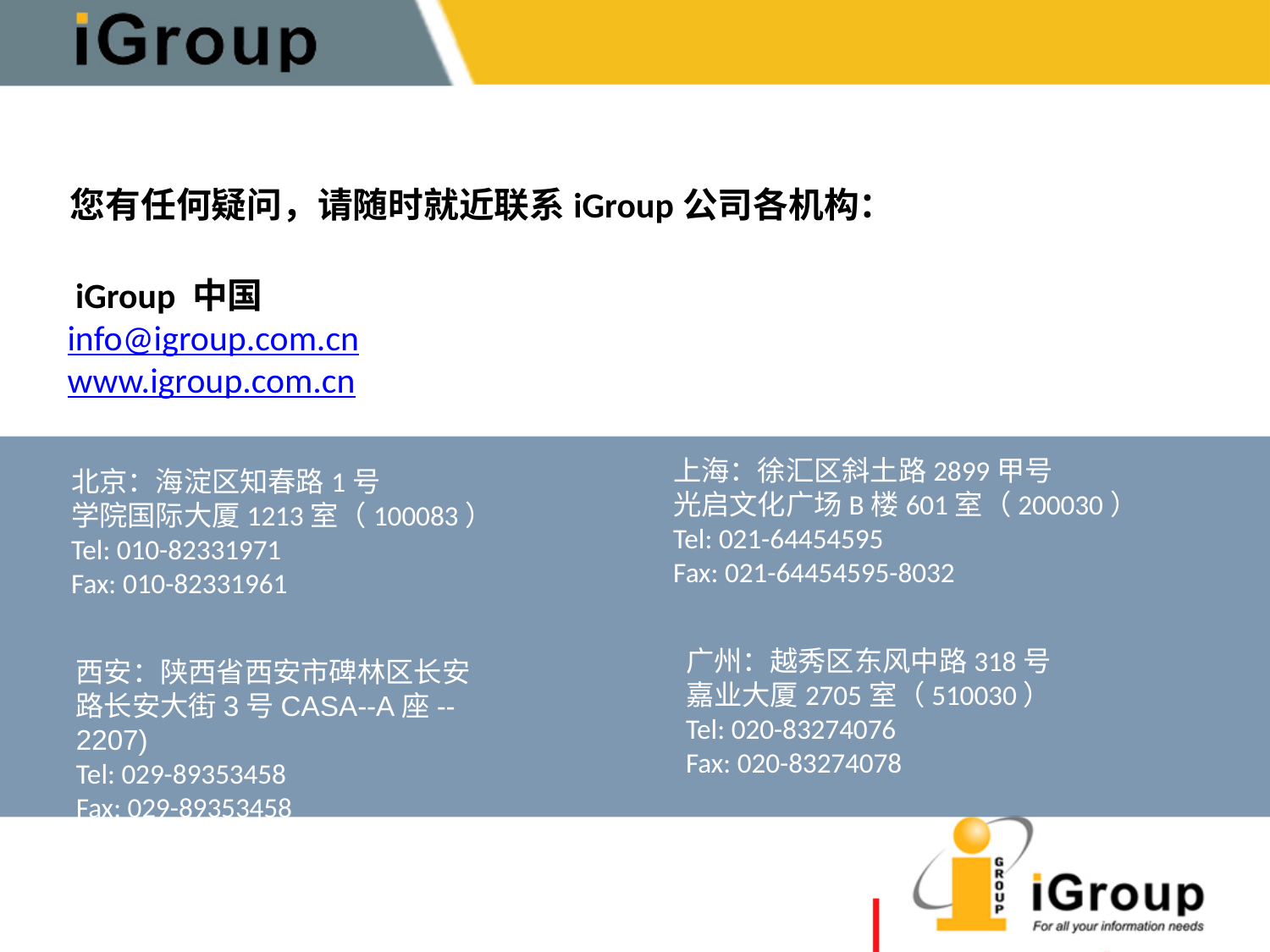

您有任何疑问，请随时就近联系iGroup公司各机构：
 iGroup 中国
info@igroup.com.cn
www.igroup.com.cn

上海：徐汇区斜土路2899甲号
光启文化广场B楼601室（200030）
Tel: 021-64454595
Fax: 021-64454595-8032
北京：海淀区知春路1号
学院国际大厦1213室（100083）
Tel: 010-82331971
Fax: 010-82331961
广州：越秀区东风中路318号
嘉业大厦2705室（510030）
Tel: 020-83274076
Fax: 020-83274078
西安：陕西省西安市碑林区长安路长安大街3号CASA--A座--2207)
Tel: 029-89353458
Fax: 029-89353458